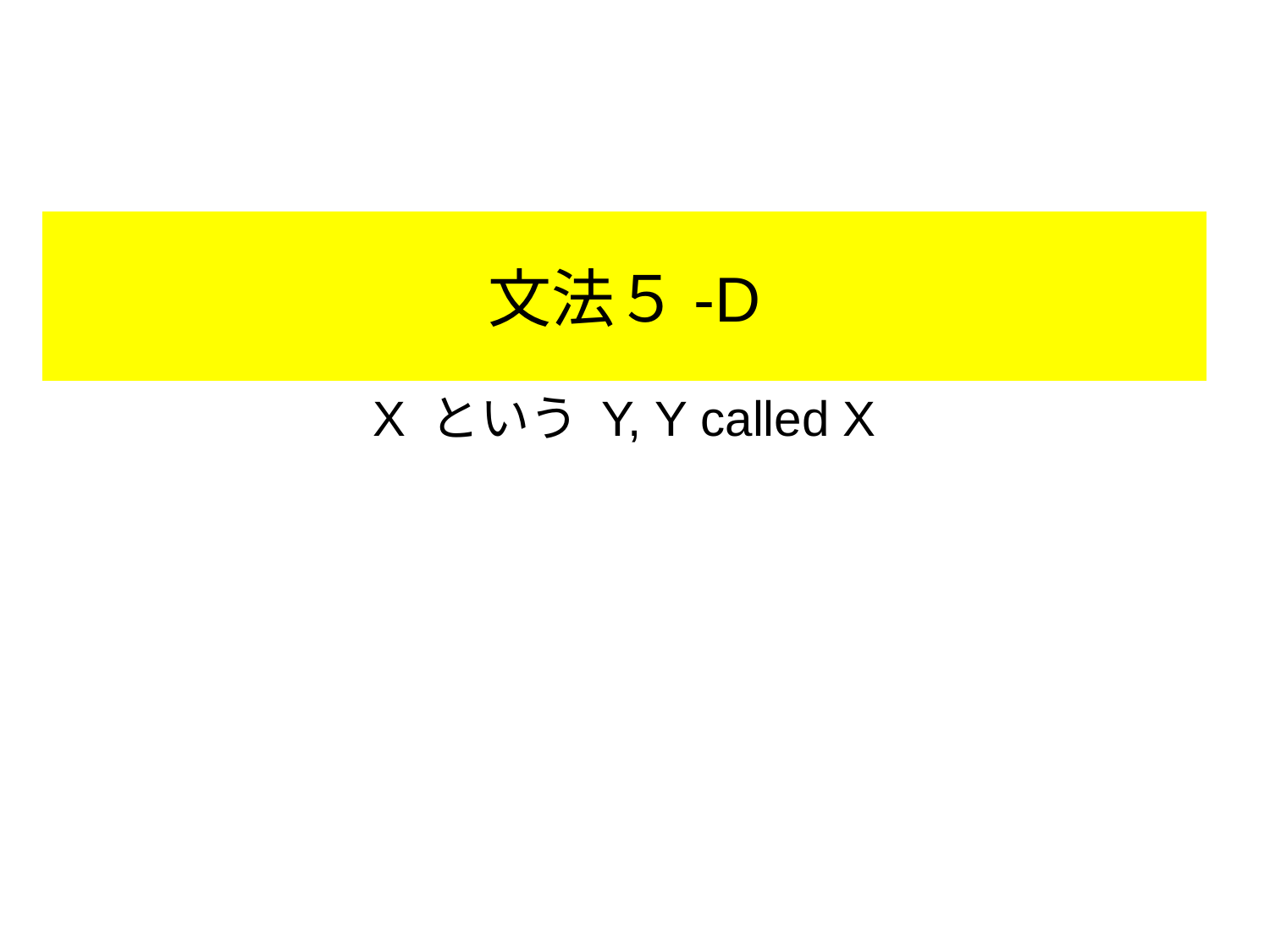

# 文法５-D
X という Y, Y called X